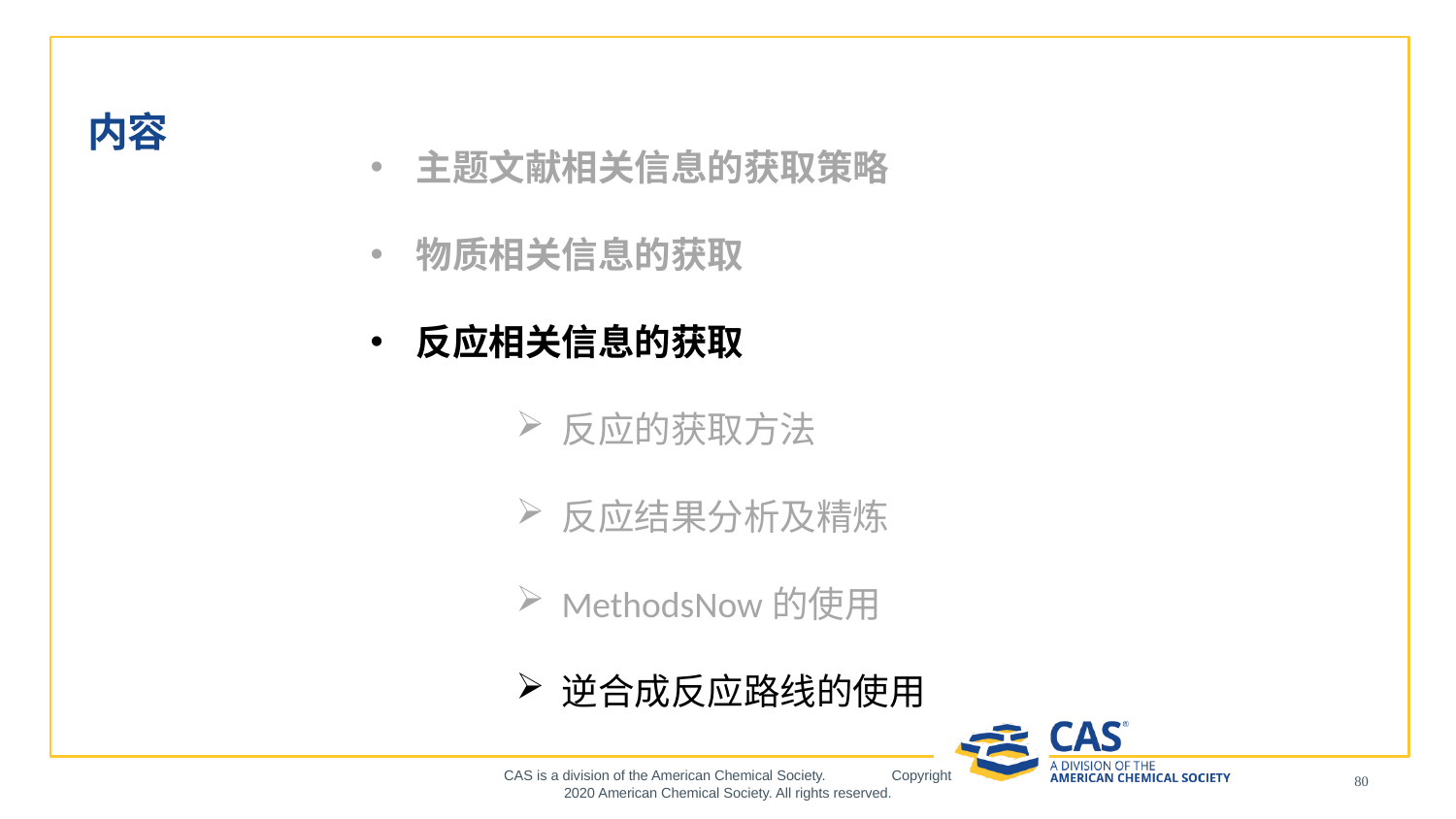

# 内容
主题文献相关信息的获取策略
物质相关信息的获取
反应相关信息的获取
反应的获取方法
反应结果分析及精炼
MethodsNow的使用
逆合成反应路线的使用
80
CAS is a division of the American Chemical Society.                 Copyright 2020 American Chemical Society. All rights reserved.